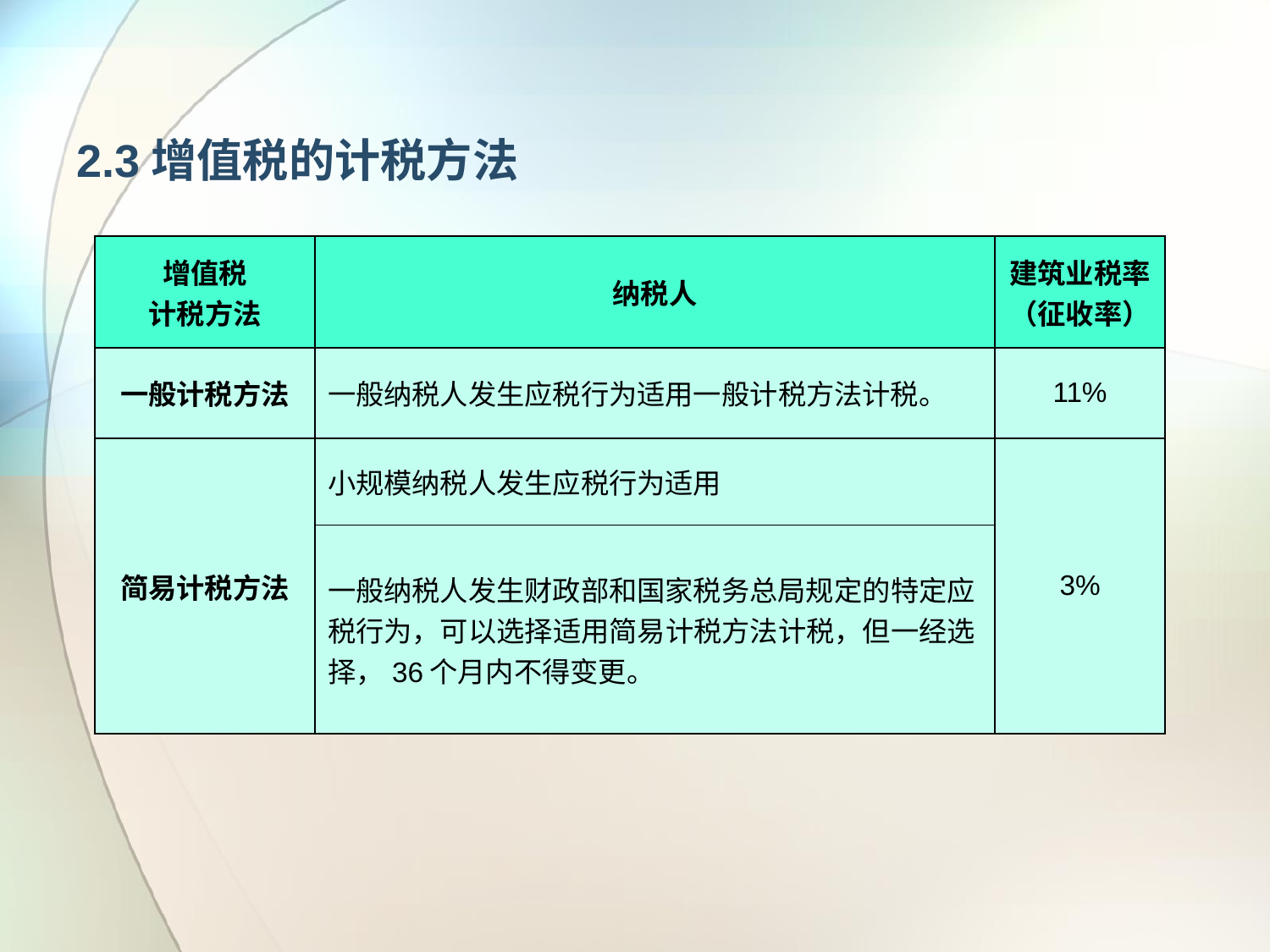

# 2.3增值税的计税方法
| 增值税 计税方法 | 纳税人 | 建筑业税率（征收率） |
| --- | --- | --- |
| 一般计税方法 | 一般纳税人发生应税行为适用一般计税方法计税。 | 11% |
| 简易计税方法 | 小规模纳税人发生应税行为适用 | 3% |
|  | 一般纳税人发生财政部和国家税务总局规定的特定应税行为，可以选择适用简易计税方法计税，但一经选择，36个月内不得变更。 |  |